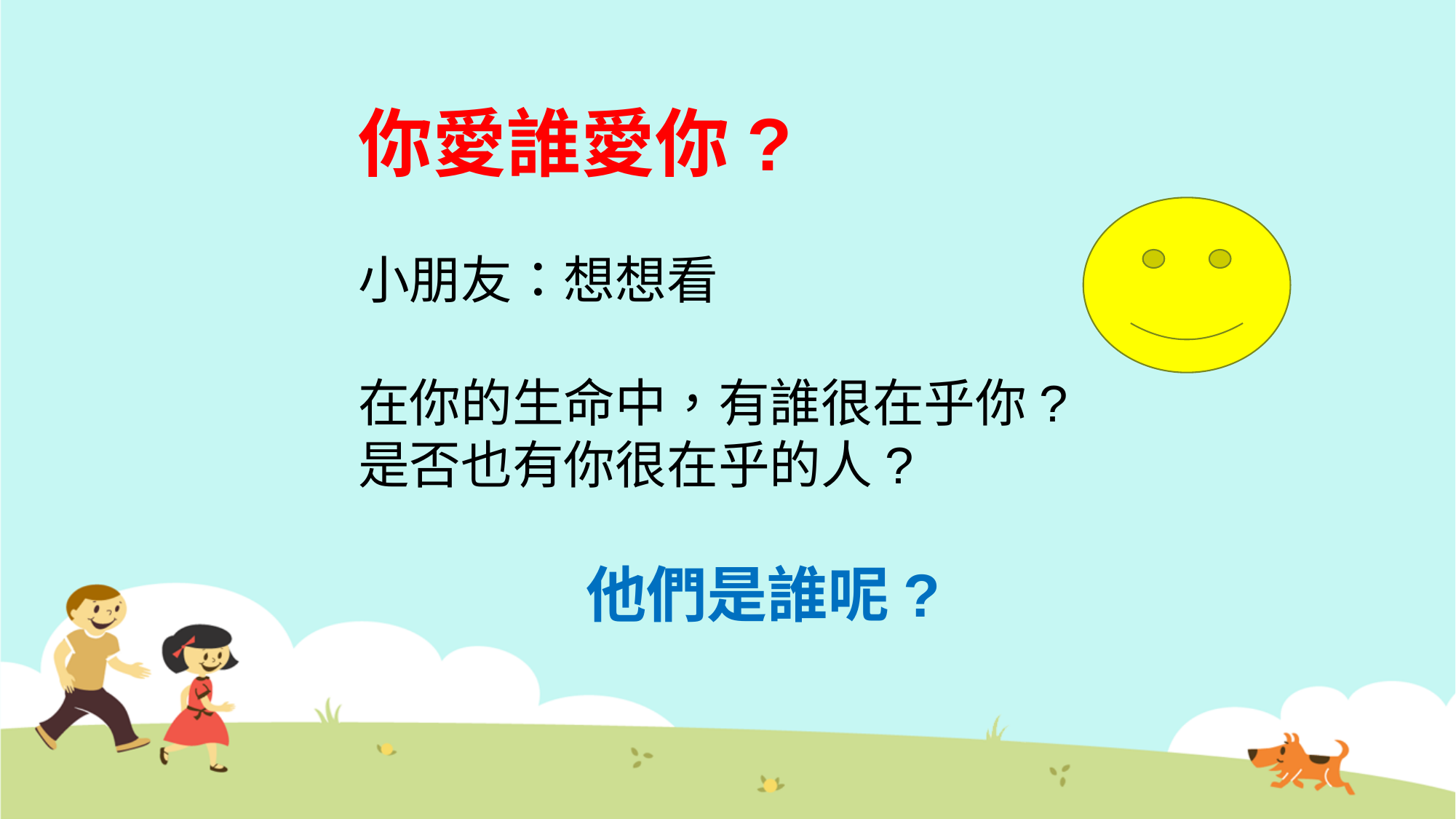

# 你愛誰愛你? 小朋友：想想看 在你的生命中，有誰很在乎你? 是否也有你很在乎的人? 他們是誰呢?